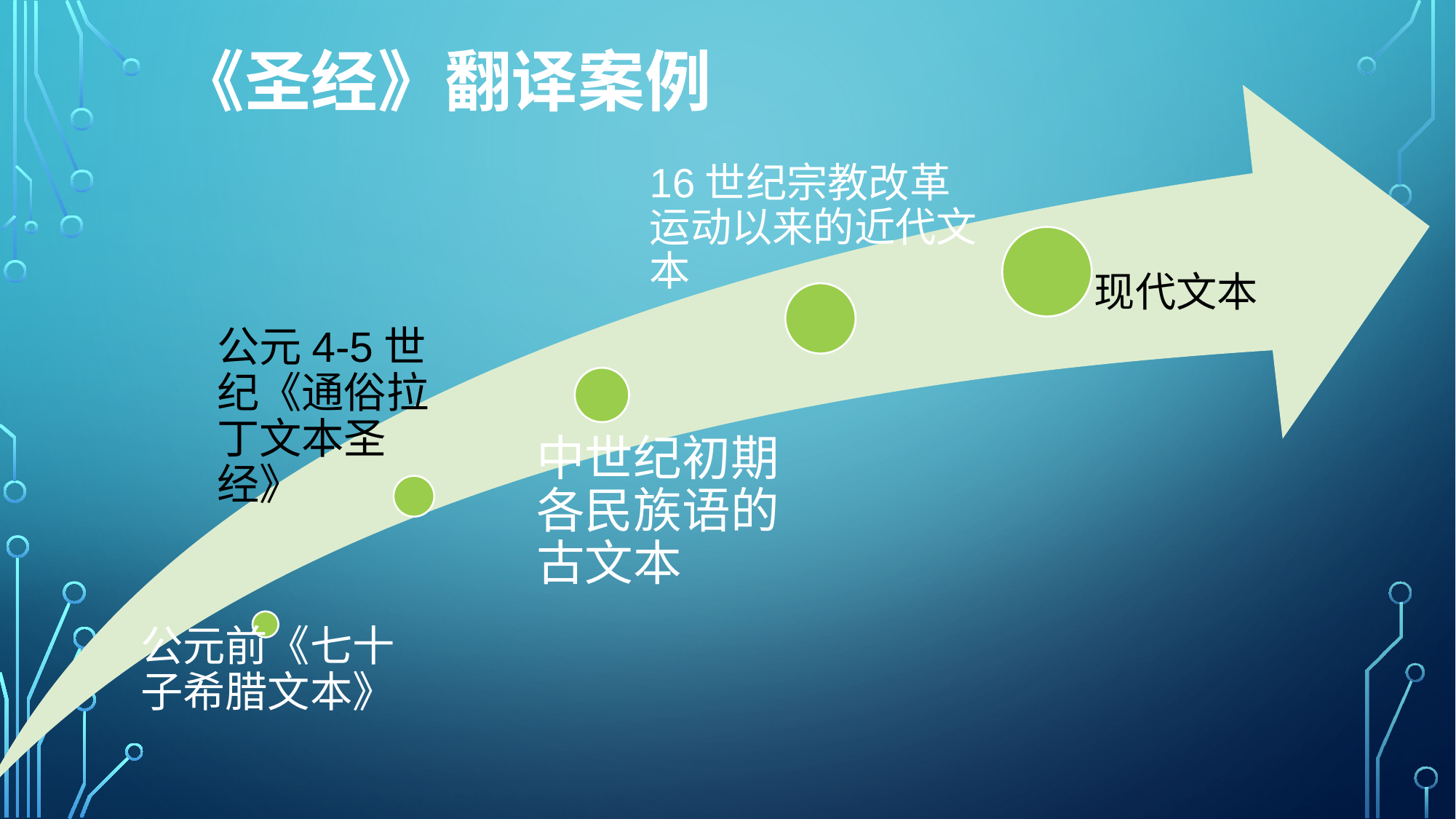

《圣经》翻译案例
公元前《七十子希腊文本》
公元4-5世纪《通俗拉丁文本圣经》
中世纪初期各民族语的古文本
16世纪宗教改革运动以来的近代文本
现代文本